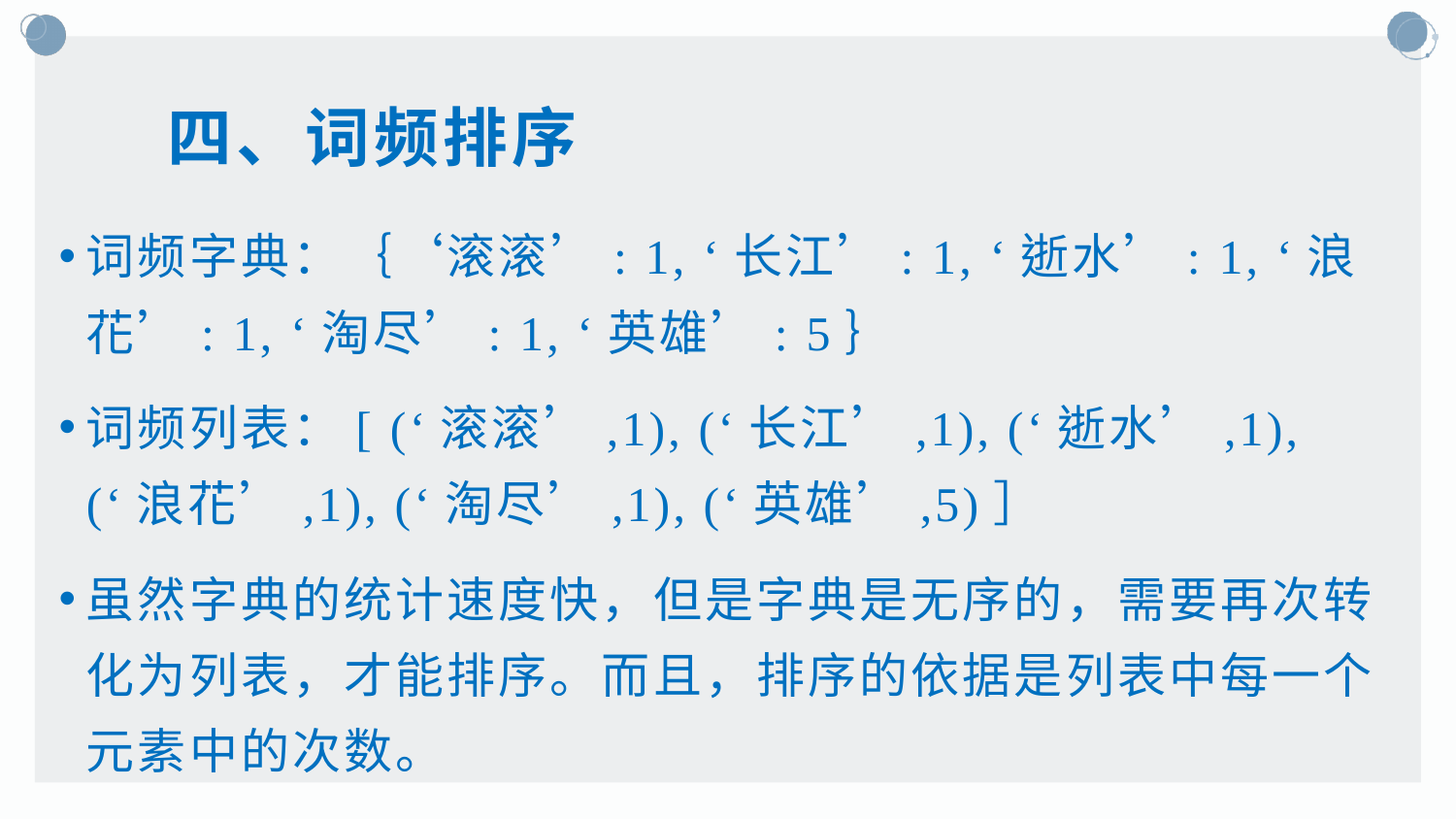

# 四、词频排序
词频字典：｛‘滚滚’: 1, ‘长江’: 1, ‘逝水’: 1, ‘浪花’: 1, ‘淘尽’: 1, ‘英雄’: 5｝
词频列表：[ (‘滚滚’,1), (‘长江’,1), (‘逝水’,1), (‘浪花’,1), (‘淘尽’,1), (‘英雄’,5)］
虽然字典的统计速度快，但是字典是无序的，需要再次转化为列表，才能排序。而且，排序的依据是列表中每一个元素中的次数。